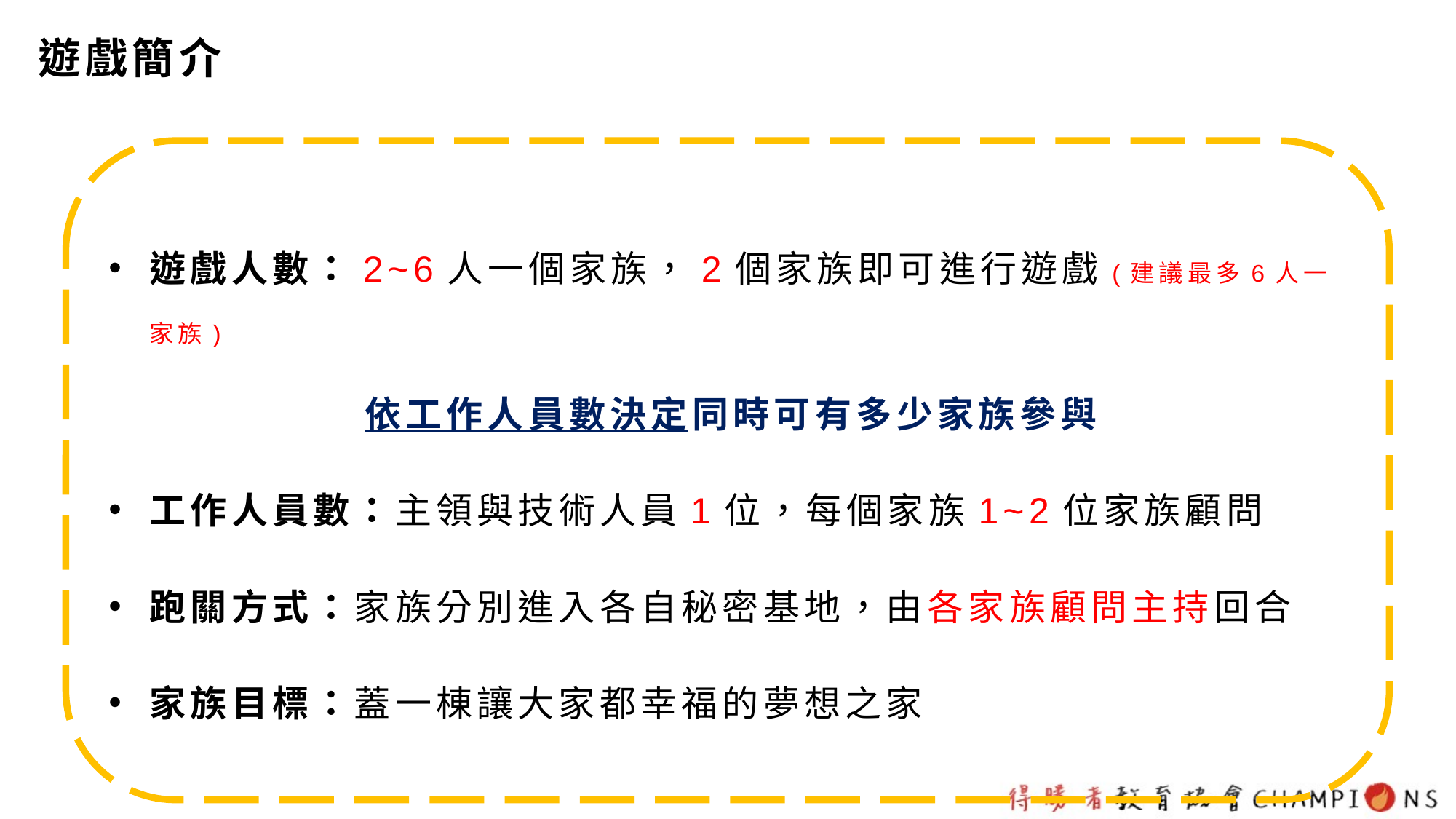

遊戲簡介

遊戲人數：2~6人一個家族，2個家族即可進行遊戲(建議最多6人一家族)
              依工作人員數決定同時可有多少家族參與
工作人員數：主領與技術人員1位，每個家族1~2位家族顧問
跑關方式：家族分別進入各自秘密基地，由各家族顧問主持回合
家族目標：蓋一棟讓大家都幸福的夢想之家